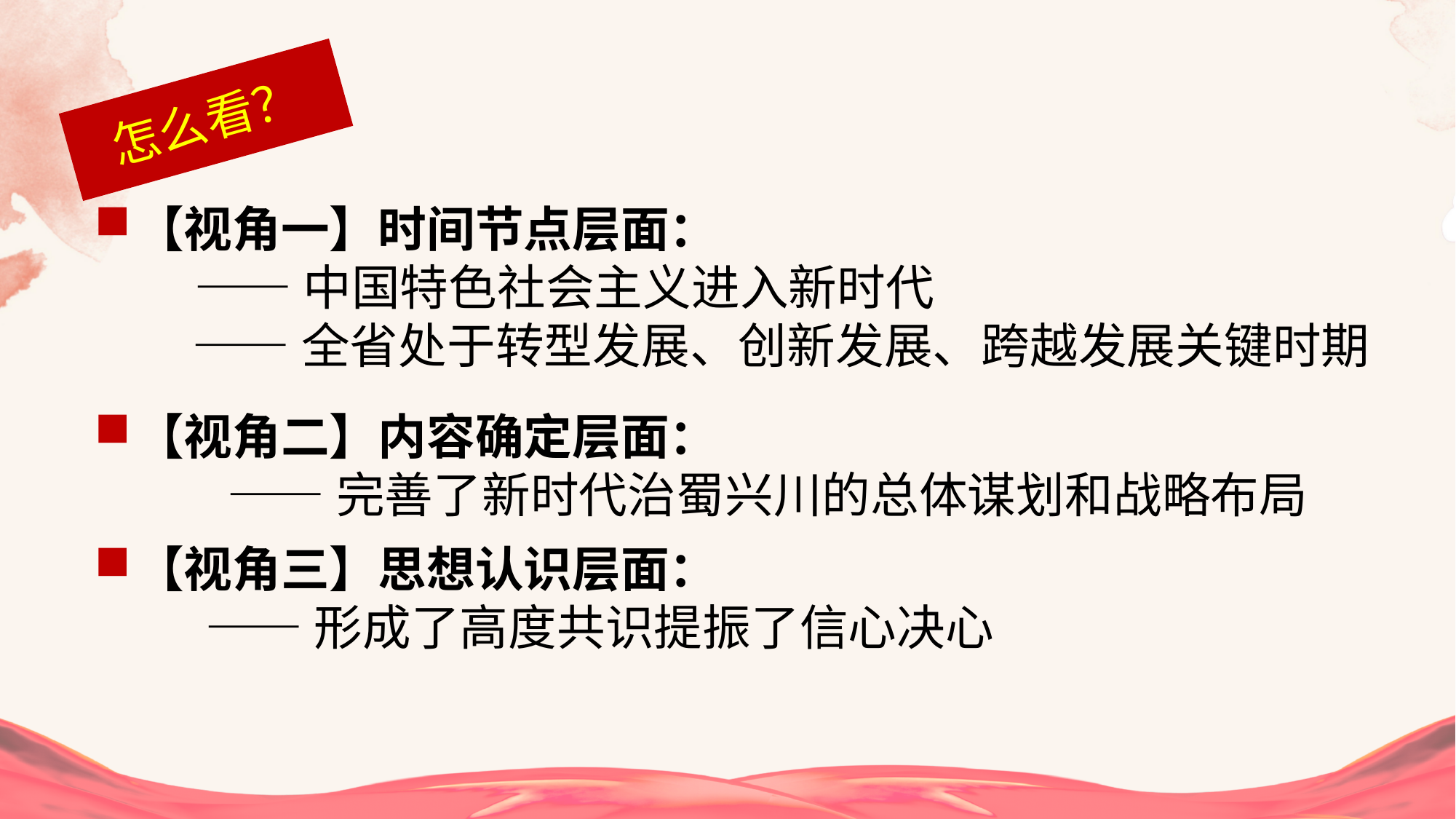

怎么看？
【视角一】时间节点层面：
         ——中国特色社会主义进入新时代
         ——全省处于转型发展、创新发展、跨越发展关键时期

【视角二】内容确定层面：
            ——完善了新时代治蜀兴川的总体谋划和战略布局

【视角三】思想认识层面：
          ——形成了高度共识提振了信心决心